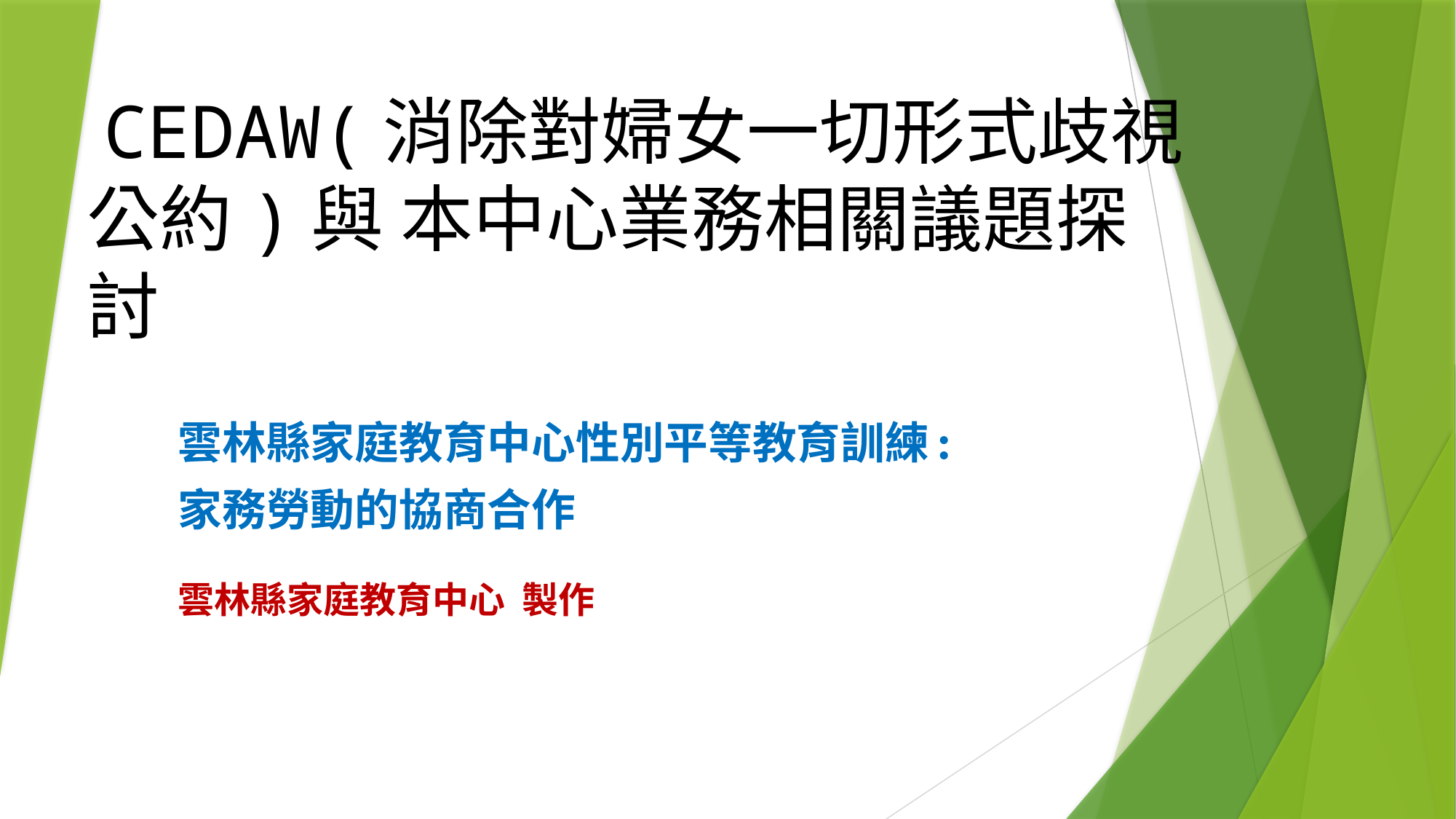

# CEDAW(消除對婦女一切形式歧視公約)與 本中心業務相關議題探討
雲林縣家庭教育中心性別平等教育訓練:
家務勞動的協商合作

雲林縣家庭教育中心  製作